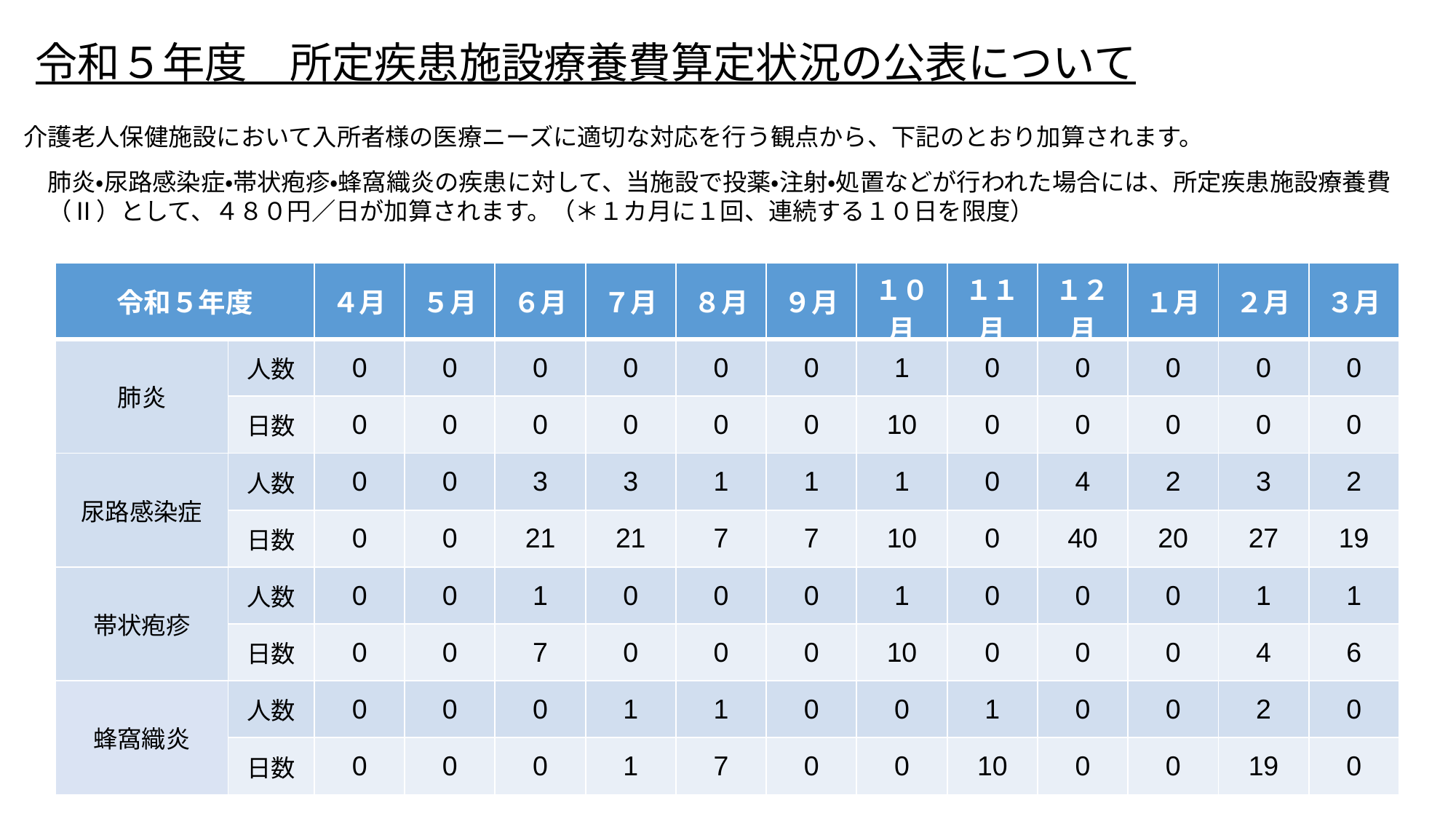

令和５年度　所定疾患施設療養費算定状況の公表について
介護老人保健施設において入所者様の医療ニーズに適切な対応を行う観点から、下記のとおり加算されます。
肺炎・尿路感染症・帯状疱疹・蜂窩織炎の疾患に対して、当施設で投薬・注射・処置などが行われた場合には、所定疾患施設療養費（Ⅱ）として、４８０円／日が加算されます。（＊１カ月に１回、連続する１０日を限度）
| 令和５年度 |  | ４月 | ５月 | ６月 | ７月 | ８月 | ９月 | １０月 | １１月 | １２月 | １月 | ２月 | ３月 |
| --- | --- | --- | --- | --- | --- | --- | --- | --- | --- | --- | --- | --- | --- |
| 肺炎 | 人数 | 0 | 0 | 0 | 0 | 0 | 0 | 1 | 0 | 0 | 0 | 0 | 0 |
|  | 日数 | 0 | 0 | 0 | 0 | 0 | 0 | 10 | 0 | 0 | 0 | 0 | 0 |
| 尿路感染症 | 人数 | 0 | 0 | 3 | 3 | 1 | 1 | 1 | 0 | 4 | 2 | 3 | 2 |
|  | 日数 | 0 | 0 | 21 | 21 | 7 | 7 | 10 | 0 | 40 | 20 | 27 | 19 |
| 帯状疱疹 | 人数 | 0 | 0 | 1 | 0 | 0 | 0 | 1 | 0 | 0 | 0 | 1 | 1 |
|  | 日数 | 0 | 0 | 7 | 0 | 0 | 0 | 10 | 0 | 0 | 0 | 4 | 6 |
| 蜂窩織炎 | 人数 | 0 | 0 | 0 | 1 | 1 | 0 | 0 | 1 | 0 | 0 | 2 | 0 |
|  | 日数 | 0 | 0 | 0 | 1 | 7 | 0 | 0 | 10 | 0 | 0 | 19 | 0 |